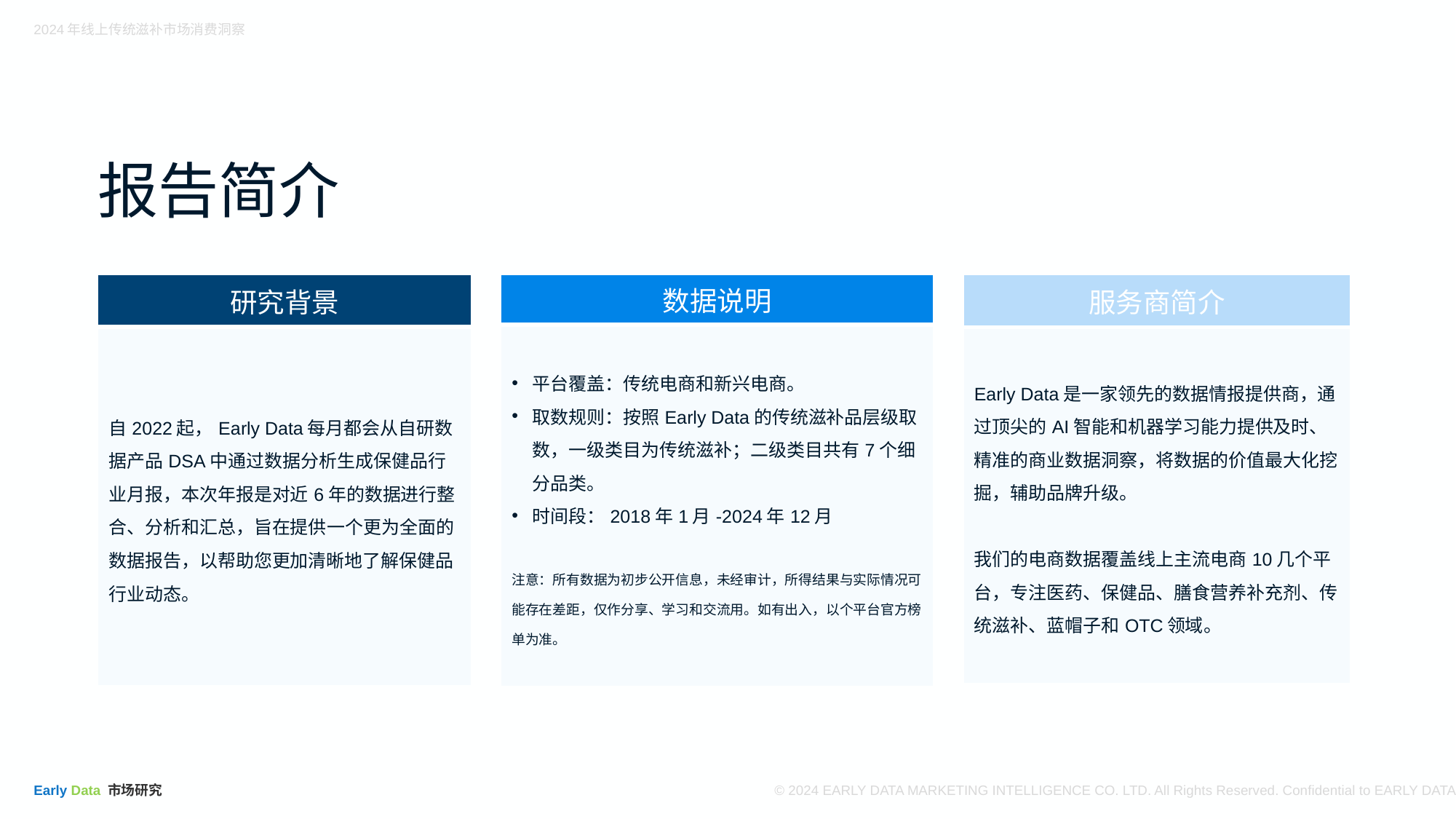

报告简介
| 研究背景 |
| --- |
| 自2022起，Early Data每月都会从自研数据产品DSA中通过数据分析生成保健品行业月报，本次年报是对近6年的数据进行整合、分析和汇总，旨在提供一个更为全面的数据报告，以帮助您更加清晰地了解保健品行业动态。 |
| 数据说明 |
| --- |
| 平台覆盖：传统电商和新兴电商。 取数规则：按照Early Data的传统滋补品层级取数，一级类目为传统滋补；二级类目共有7个细分品类。 时间段：2018年1月-2024年12月 注意：所有数据为初步公开信息，未经审计，所得结果与实际情况可能存在差距，仅作分享、学习和交流用。如有出入，以个平台官方榜单为准。 |
| 服务商简介 |
| --- |
| Early Data是⼀家领先的数据情报提供商，通过顶尖的AI智能和机器学习能力提供及时、精准的商业数据洞察，将数据的价值最大化挖掘，辅助品牌升级。 我们的电商数据覆盖线上主流电商10几个平台，专注医药、保健品、膳食营养补充剂、传统滋补、蓝帽子和OTC领域。 |